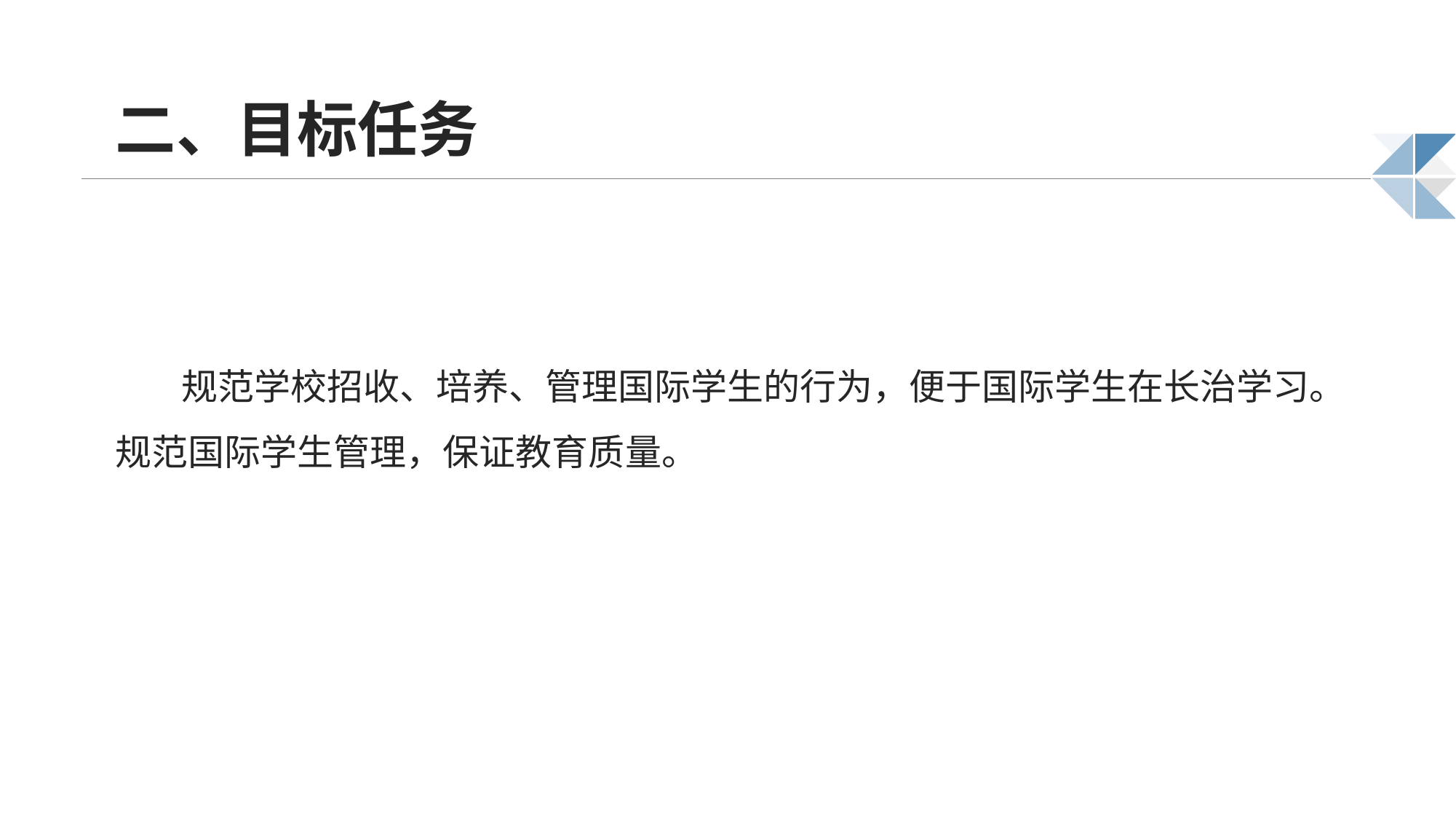

# 二、目标任务

       规范学校招收、培养、管理国际学生的行为，便于国际学生在长治学习。规范国际学生管理，保证教育质量。